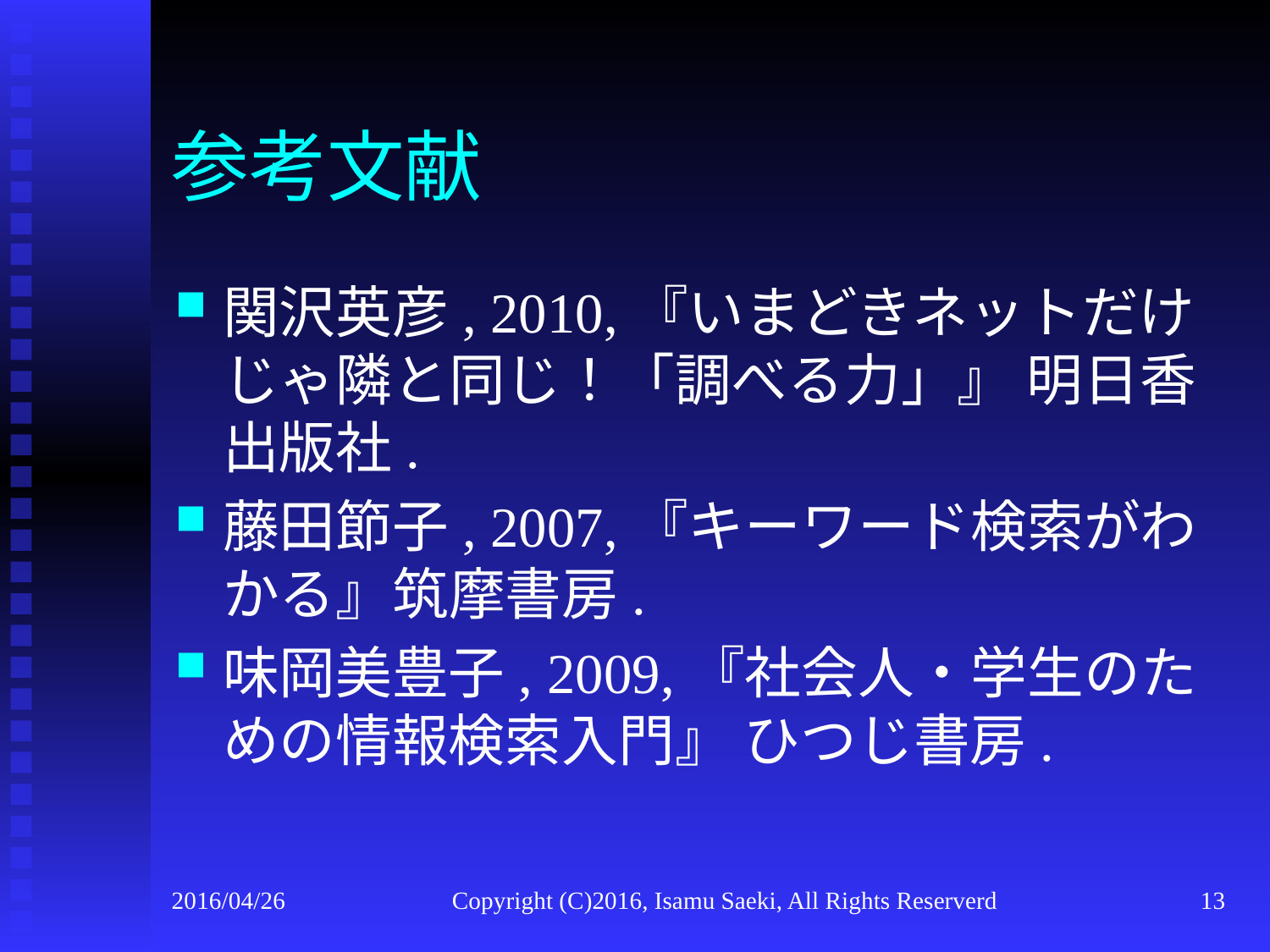

# 参考文献
関沢英彦, 2010,『いまどきネットだけじゃ隣と同じ！「調べる力」』 明日香出版社.
藤田節子, 2007,『キーワード検索がわかる』筑摩書房.
味岡美豊子, 2009,『社会人・学生のための情報検索入門』 ひつじ書房.
2016/04/26
Copyright (C)2016, Isamu Saeki, All Rights Reserverd
13